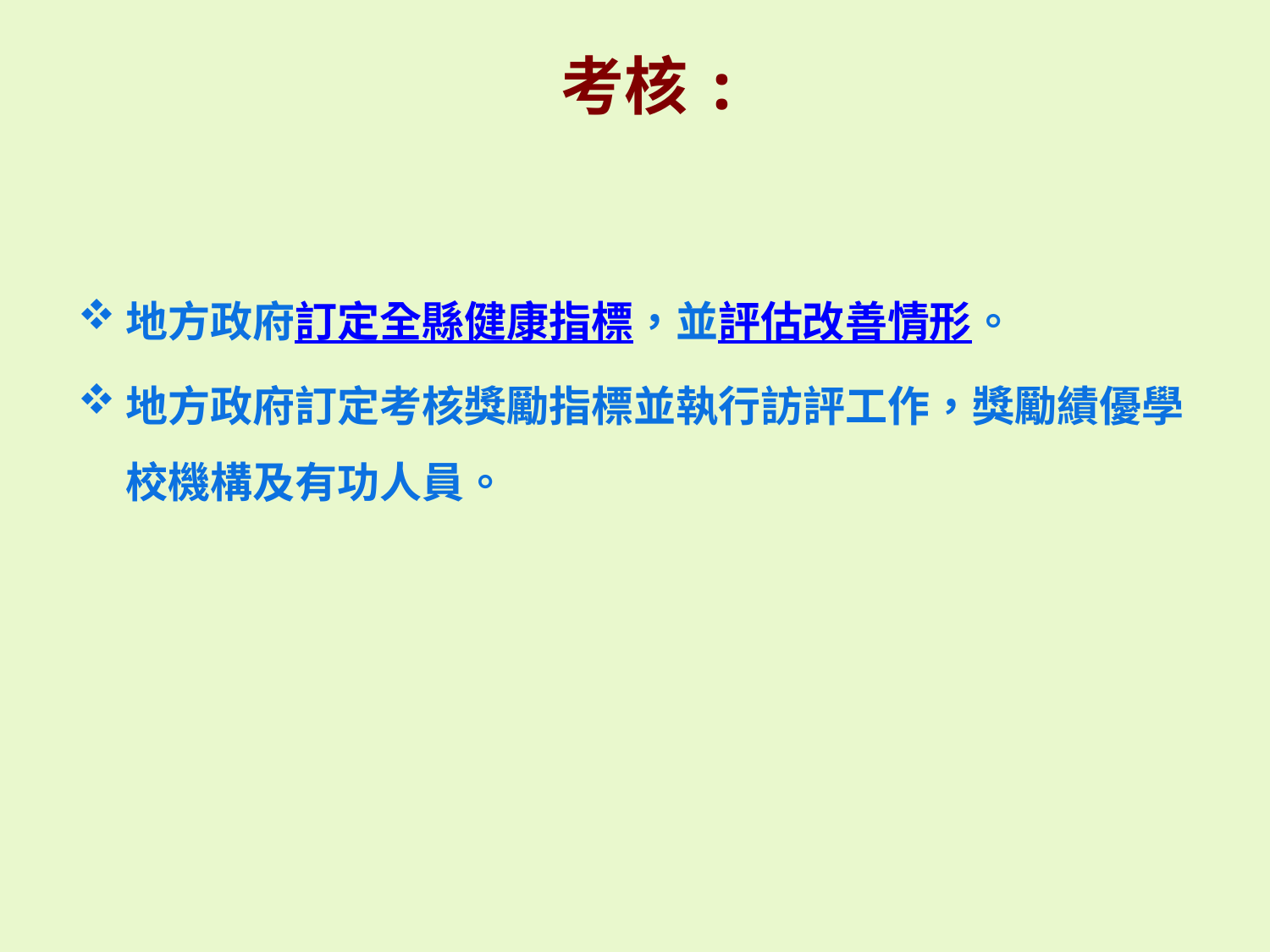

# 考核:
地方政府訂定全縣健康指標，並評估改善情形。
地方政府訂定考核獎勵指標並執行訪評工作，獎勵績優學校機構及有功人員。